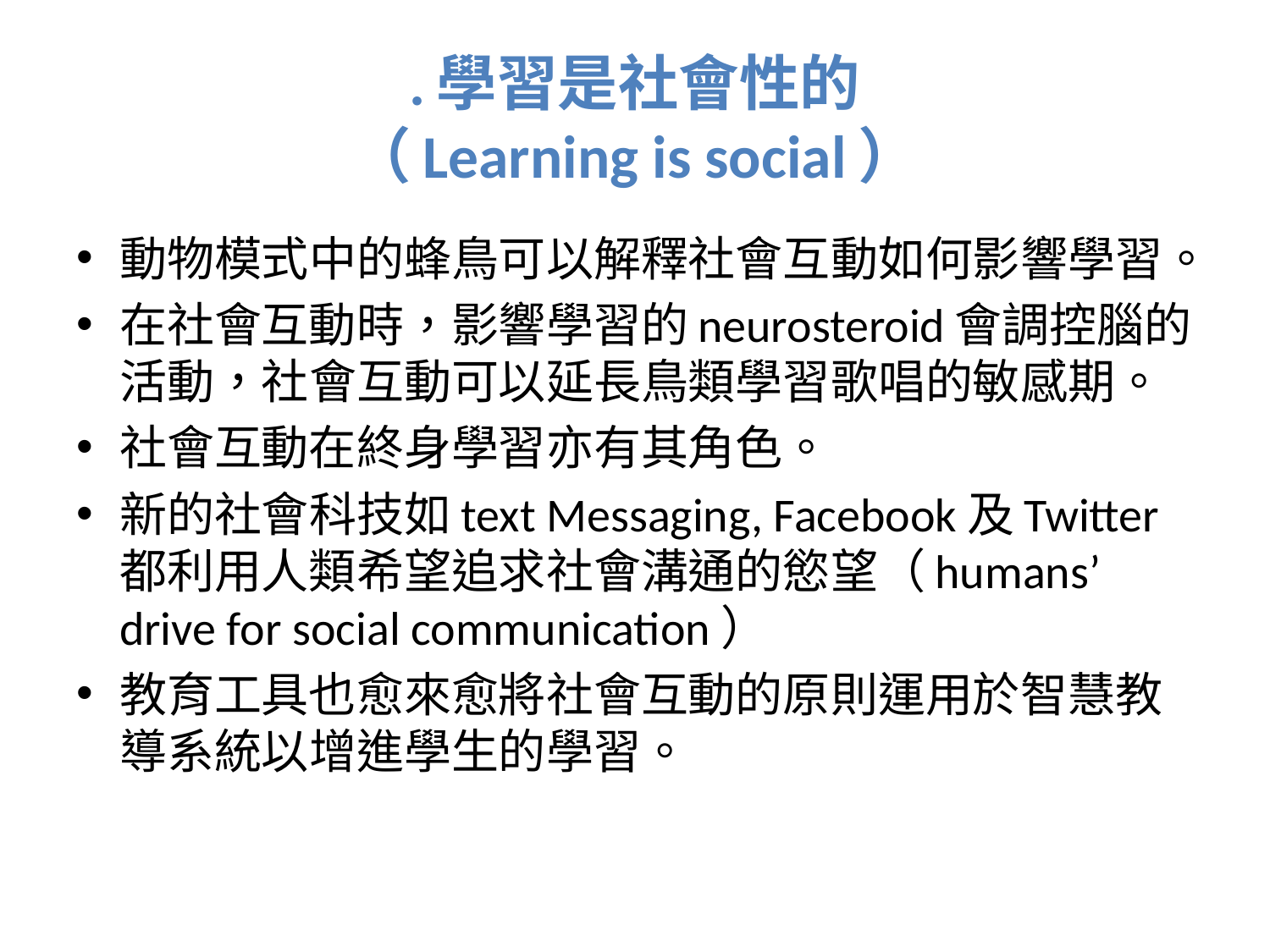

# .學習是社會性的 （Learning is social）
動物模式中的蜂鳥可以解釋社會互動如何影響學習。
在社會互動時，影響學習的neurosteroid會調控腦的活動，社會互動可以延長鳥類學習歌唱的敏感期。
社會互動在終身學習亦有其角色。
新的社會科技如text Messaging, Facebook及Twitter都利用人類希望追求社會溝通的慾望（humans’ drive for social communication）
教育工具也愈來愈將社會互動的原則運用於智慧教導系統以增進學生的學習。